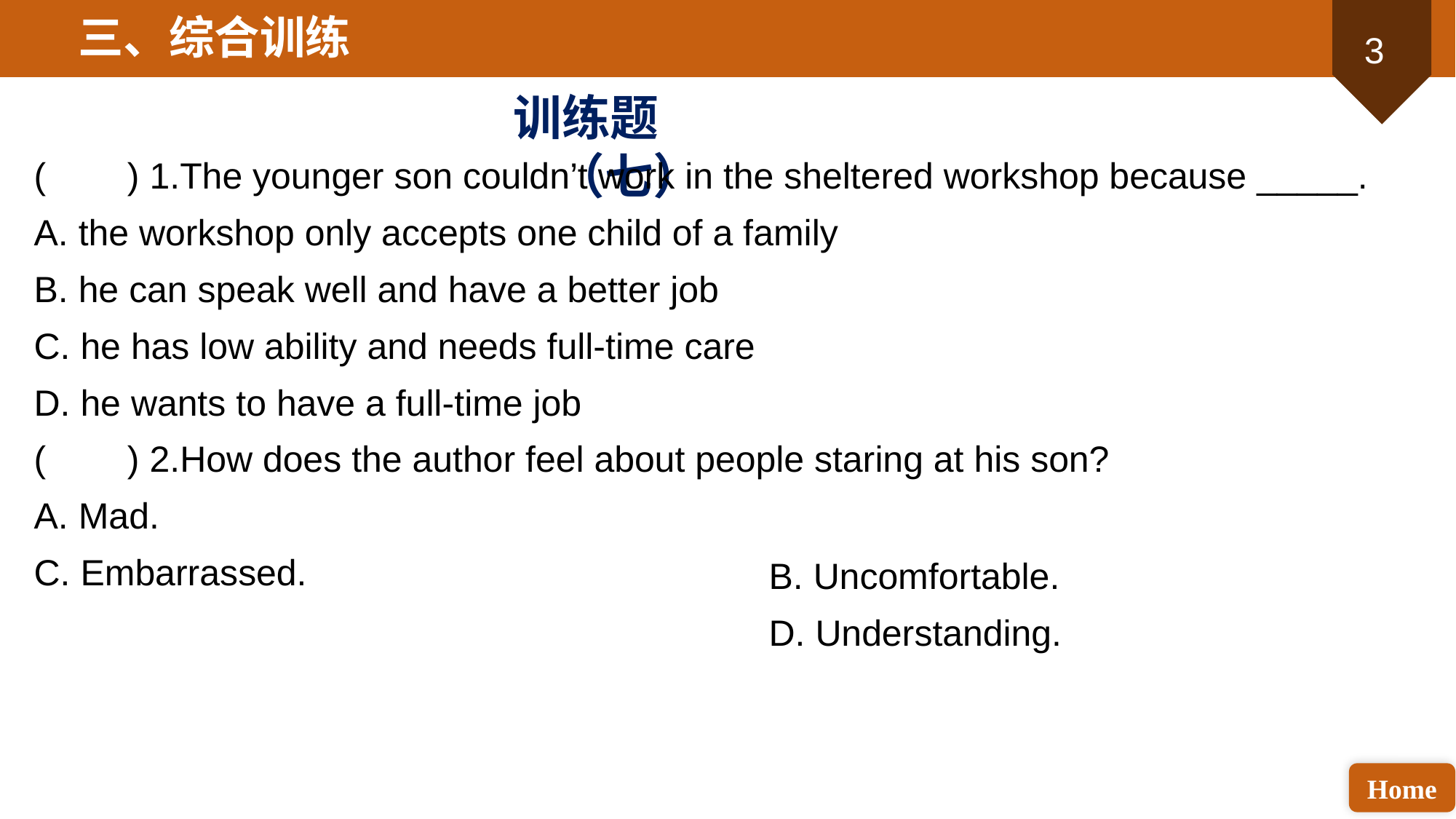

三、综合训练
训练题（七）
(        ) 1.The younger son couldn’t work in the sheltered workshop because _____.
A. the workshop only accepts one child of a family
B. he can speak well and have a better job
C. he has low ability and needs full-time care
D. he wants to have a full-time job
(        ) 2.How does the author feel about people staring at his son?
A. Mad.
C. Embarrassed.

B. Uncomfortable.
D. Understanding.